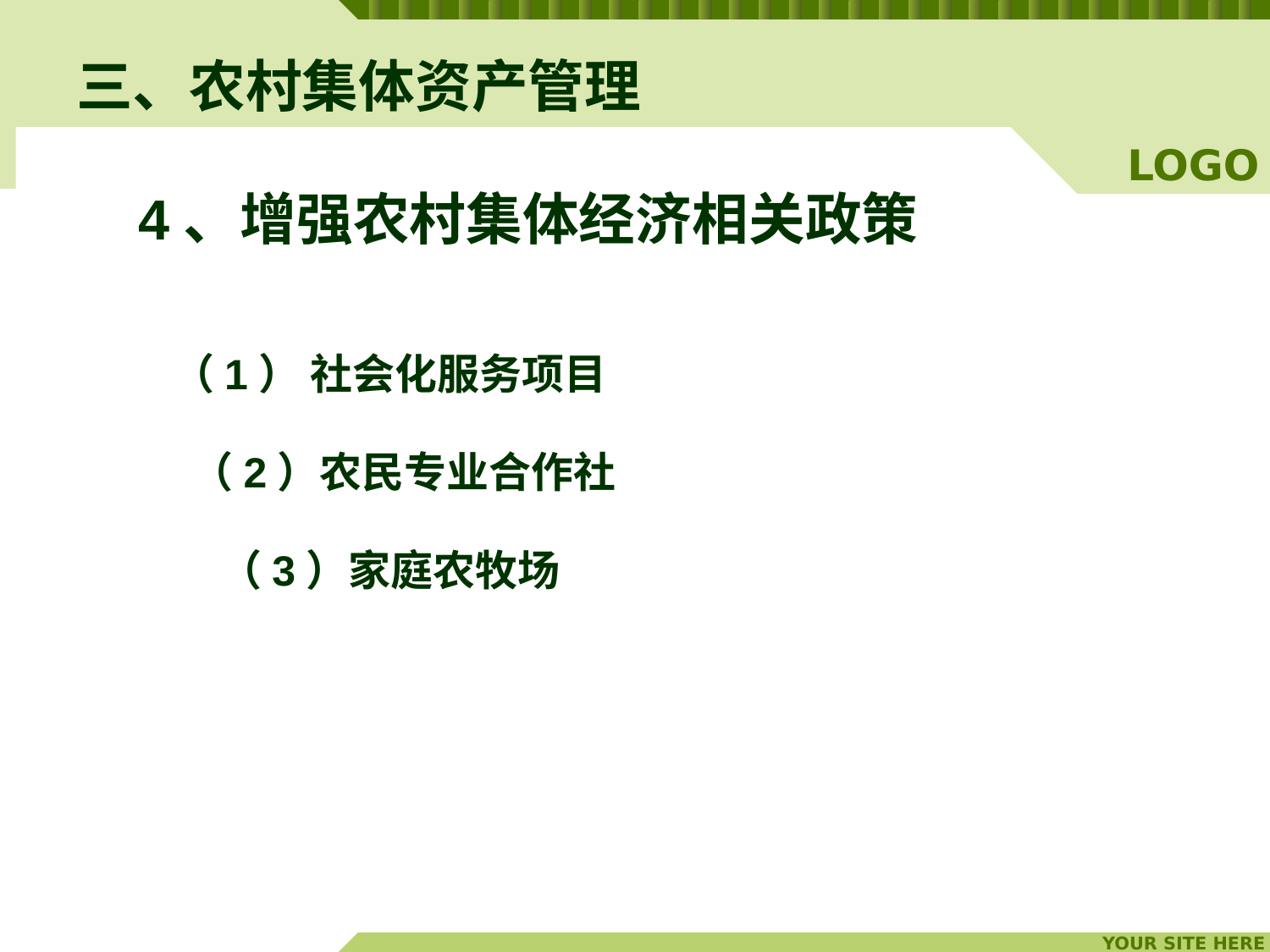

# 三、农村集体资产管理
    4、增强农村集体经济相关政策

         （1） 社会化服务项目

           （2）农民专业合作社

              （3）家庭农牧场